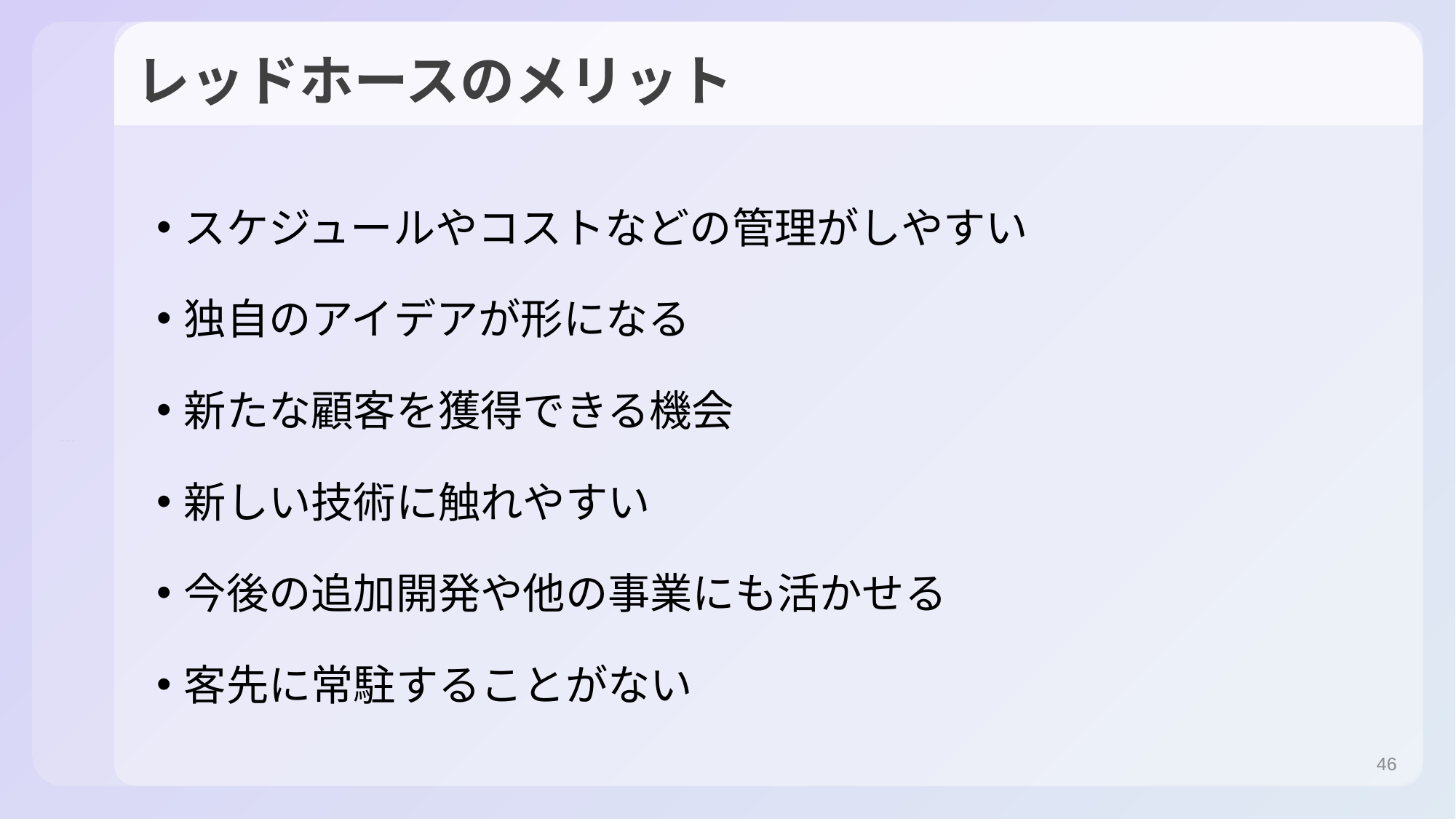

レッドホースのメリット

スケジュールやコストなどの管理がしやすい
独自のアイデアが形になる
新たな顧客を獲得できる機会
新しい技術に触れやすい
今後の追加開発や他の事業にも活かせる
客先に常駐することがない

46